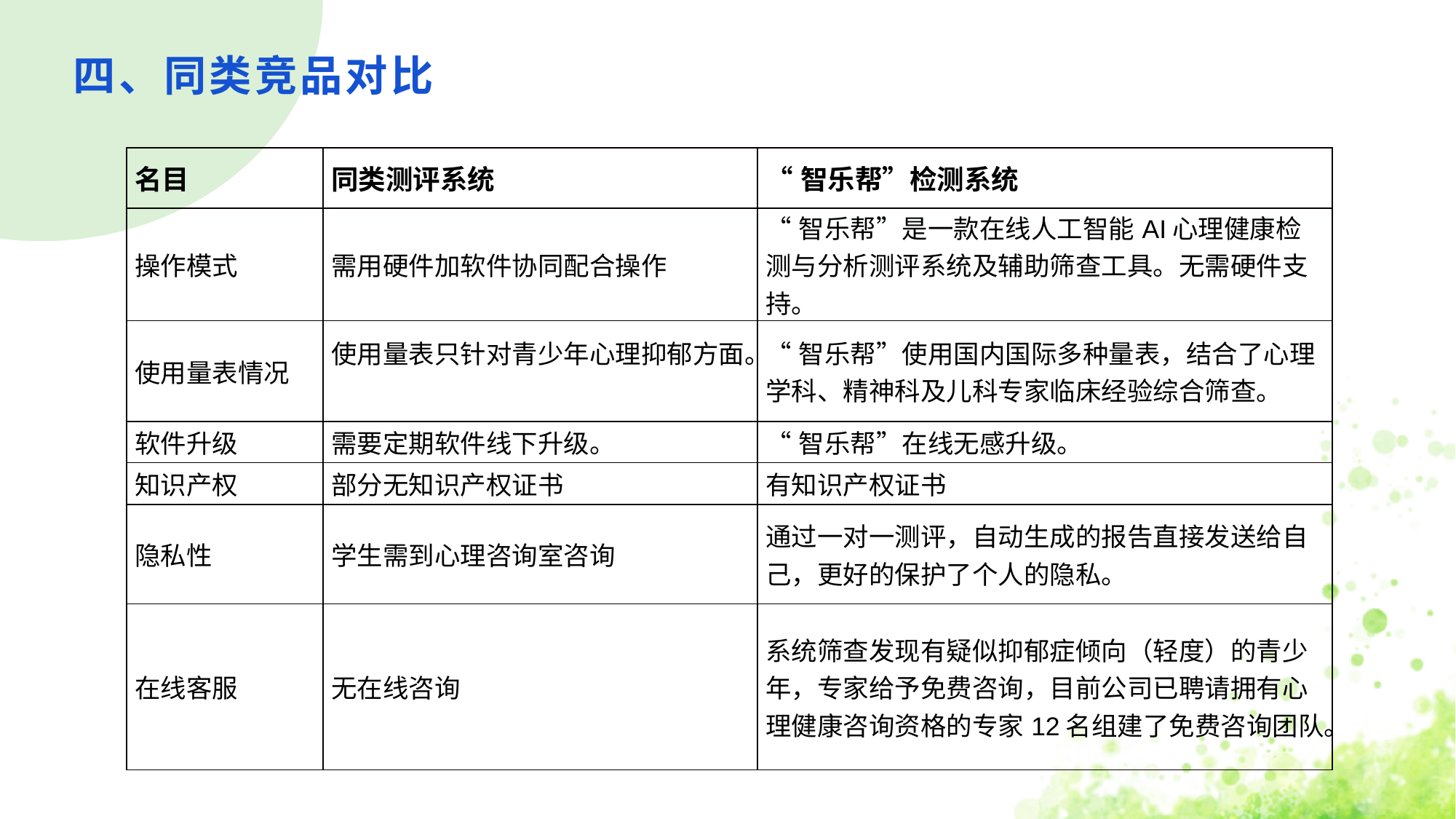

# 四、同类竞品对比
| 名目 | 同类测评系统 | “智乐帮”检测系统 |
| --- | --- | --- |
| 操作模式 | 需用硬件加软件协同配合操作 | “智乐帮”是一款在线人工智能AI心理健康检测与分析测评系统及辅助筛查工具。无需硬件支持。 |
| 使用量表情况 | 使用量表只针对青少年心理抑郁方面。 | “智乐帮”使用国内国际多种量表，结合了心理学科、精神科及儿科专家临床经验综合筛查。 |
| 软件升级 | 需要定期软件线下升级。 | “智乐帮”在线无感升级。 |
| 知识产权 | 部分无知识产权证书 | 有知识产权证书 |
| 隐私性 | 学生需到心理咨询室咨询 | 通过一对一测评，自动生成的报告直接发送给自己，更好的保护了个人的隐私。 |
| 在线客服 | 无在线咨询 | 系统筛查发现有疑似抑郁症倾向（轻度）的青少年，专家给予免费咨询，目前公司已聘请拥有心理健康咨询资格的专家12名组建了免费咨询团队。 |